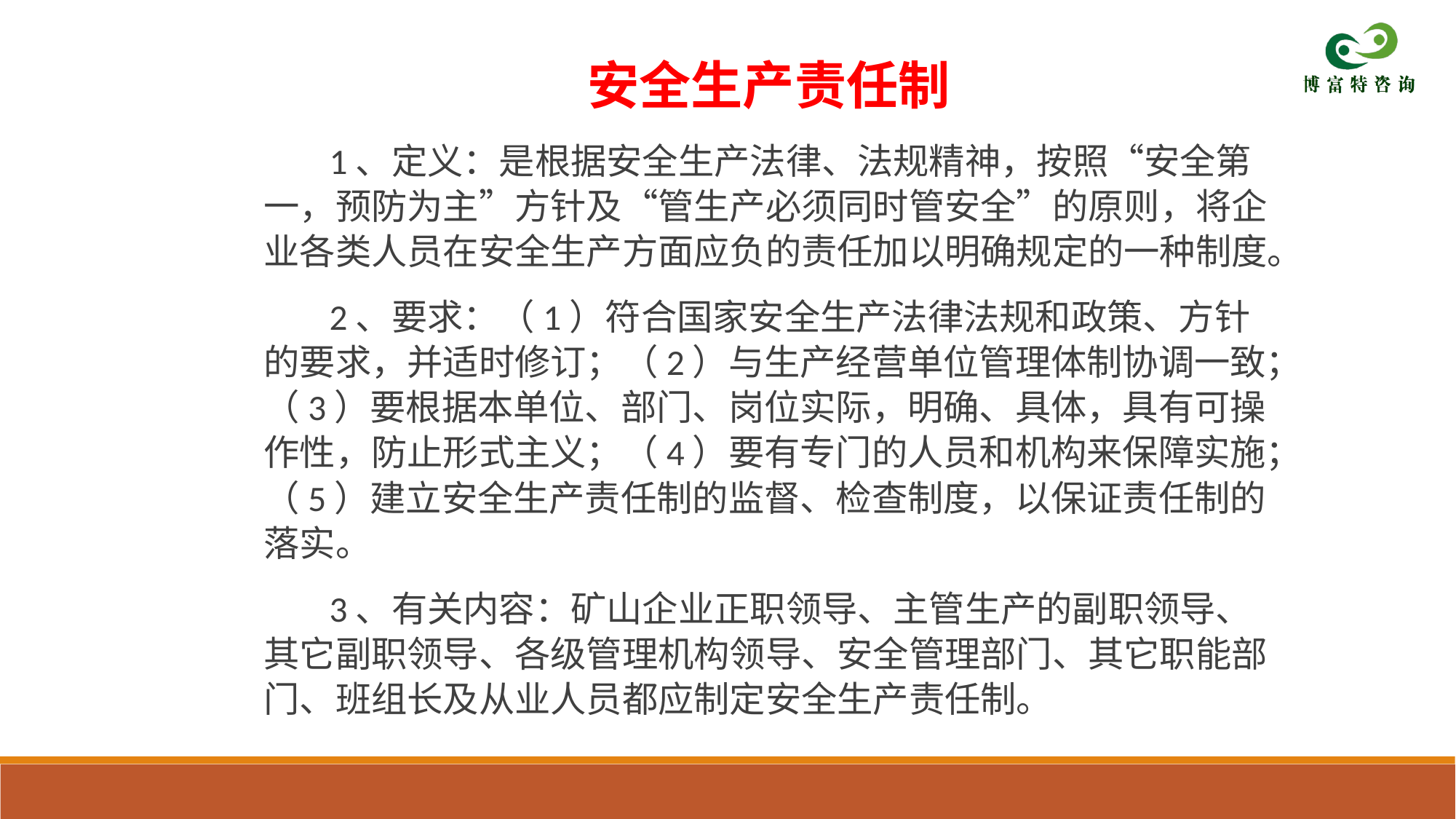

安全生产责任制
        1、定义：是根据安全生产法律、法规精神，按照“安全第一，预防为主”方针及“管生产必须同时管安全”的原则，将企业各类人员在安全生产方面应负的责任加以明确规定的一种制度。
        2、要求：（1）符合国家安全生产法律法规和政策、方针的要求，并适时修订；（2）与生产经营单位管理体制协调一致；（3）要根据本单位、部门、岗位实际，明确、具体，具有可操作性，防止形式主义；（4）要有专门的人员和机构来保障实施；（5）建立安全生产责任制的监督、检查制度，以保证责任制的落实。
        3、有关内容：矿山企业正职领导、主管生产的副职领导、其它副职领导、各级管理机构领导、安全管理部门、其它职能部门、班组长及从业人员都应制定安全生产责任制。